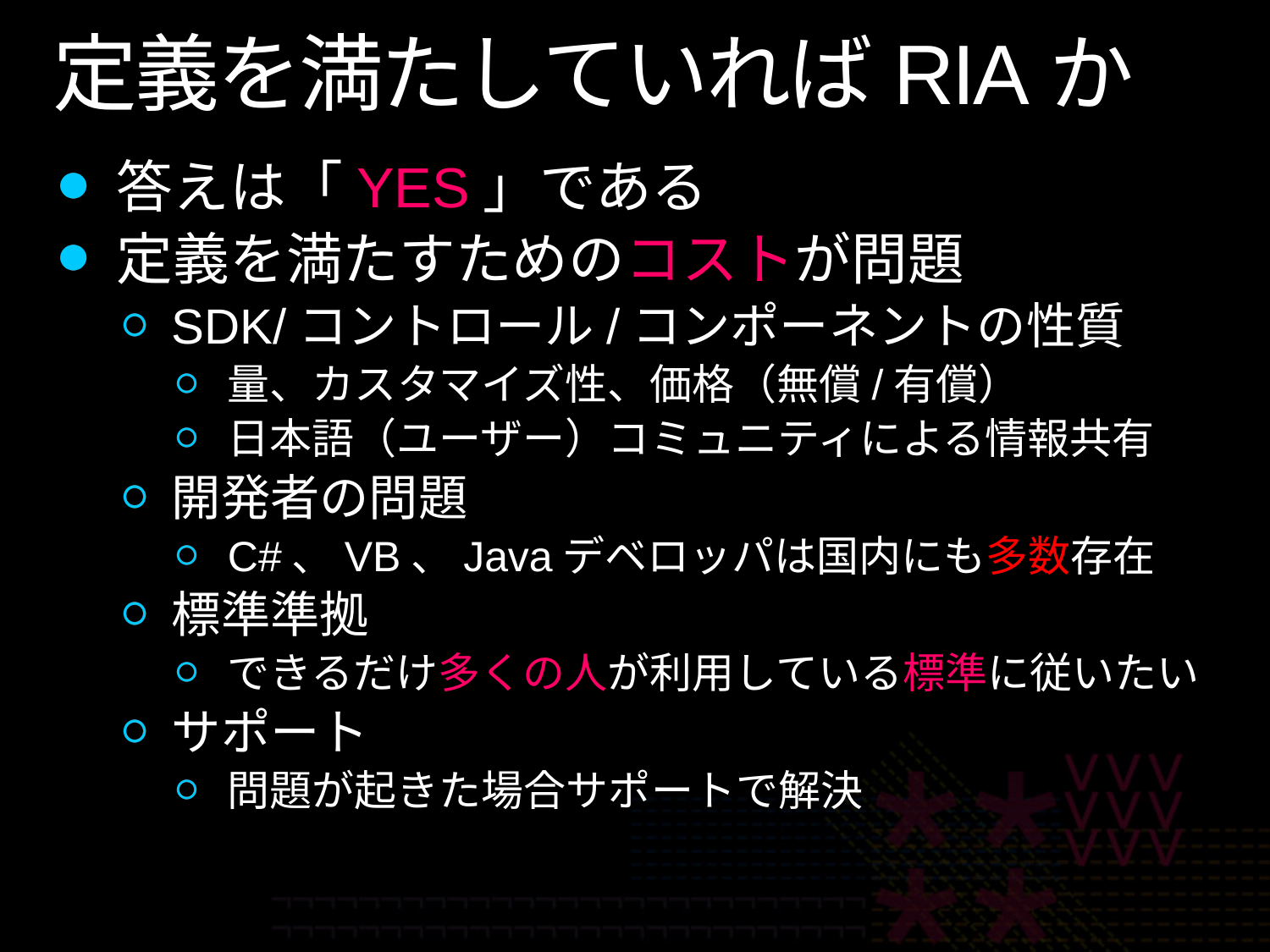

# 定義を満たしていればRIAか
答えは「YES」である
定義を満たすためのコストが問題
SDK/コントロール/コンポーネントの性質
量、カスタマイズ性、価格（無償/有償）
日本語（ユーザー）コミュニティによる情報共有
開発者の問題
C#、VB、Javaデベロッパは国内にも多数存在
標準準拠
できるだけ多くの人が利用している標準に従いたい
サポート
問題が起きた場合サポートで解決